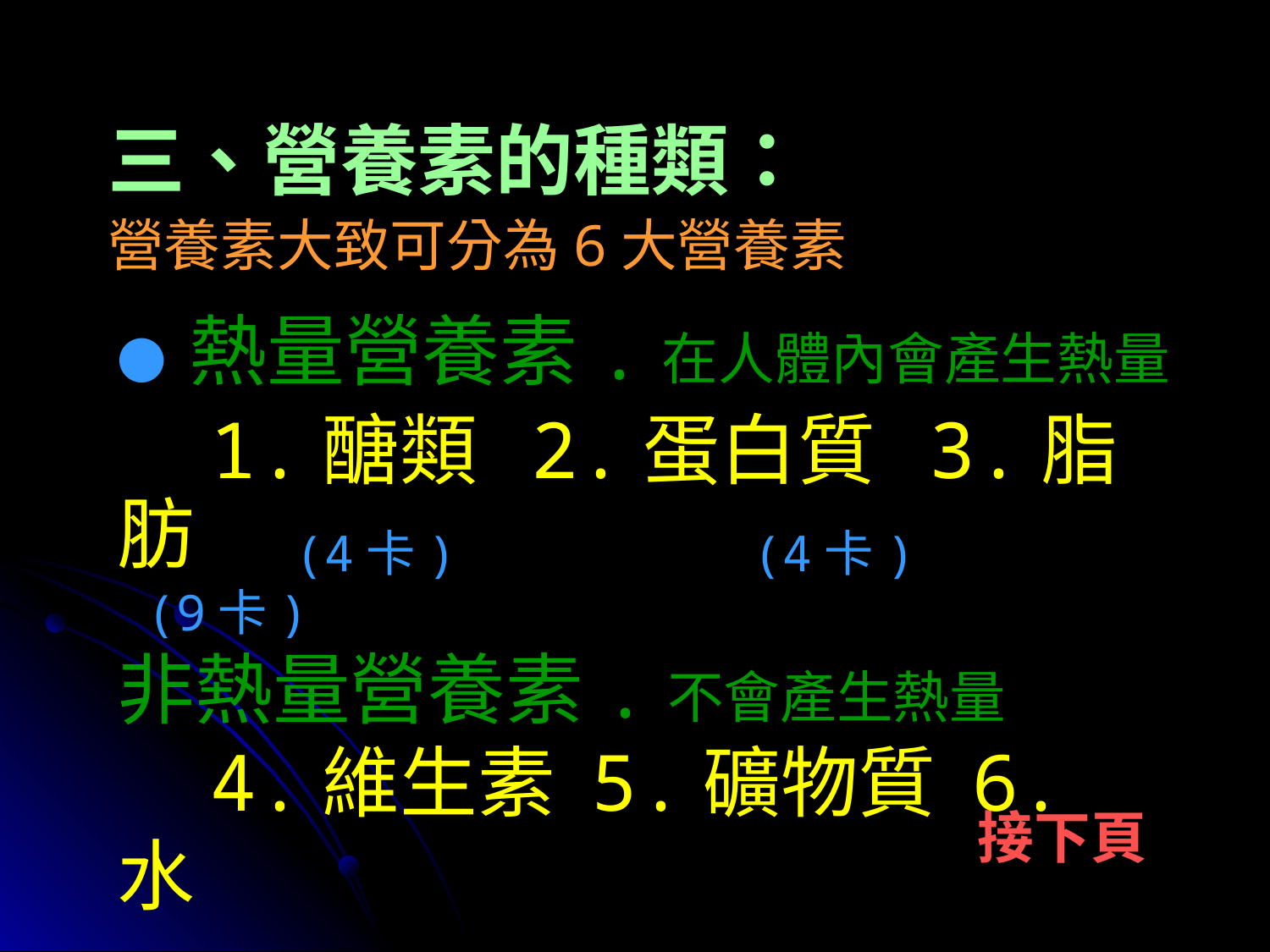

三、營養素的種類：
營養素大致可分為6大營養素
● 熱量營養素.在人體內會產生熱量
  1.醣類  2.蛋白質  3.脂肪

      (4卡)          (4卡)         (9卡)
非熱量營養素.不會產生熱量
  4.維生素 5.礦物質 6.水
接下頁